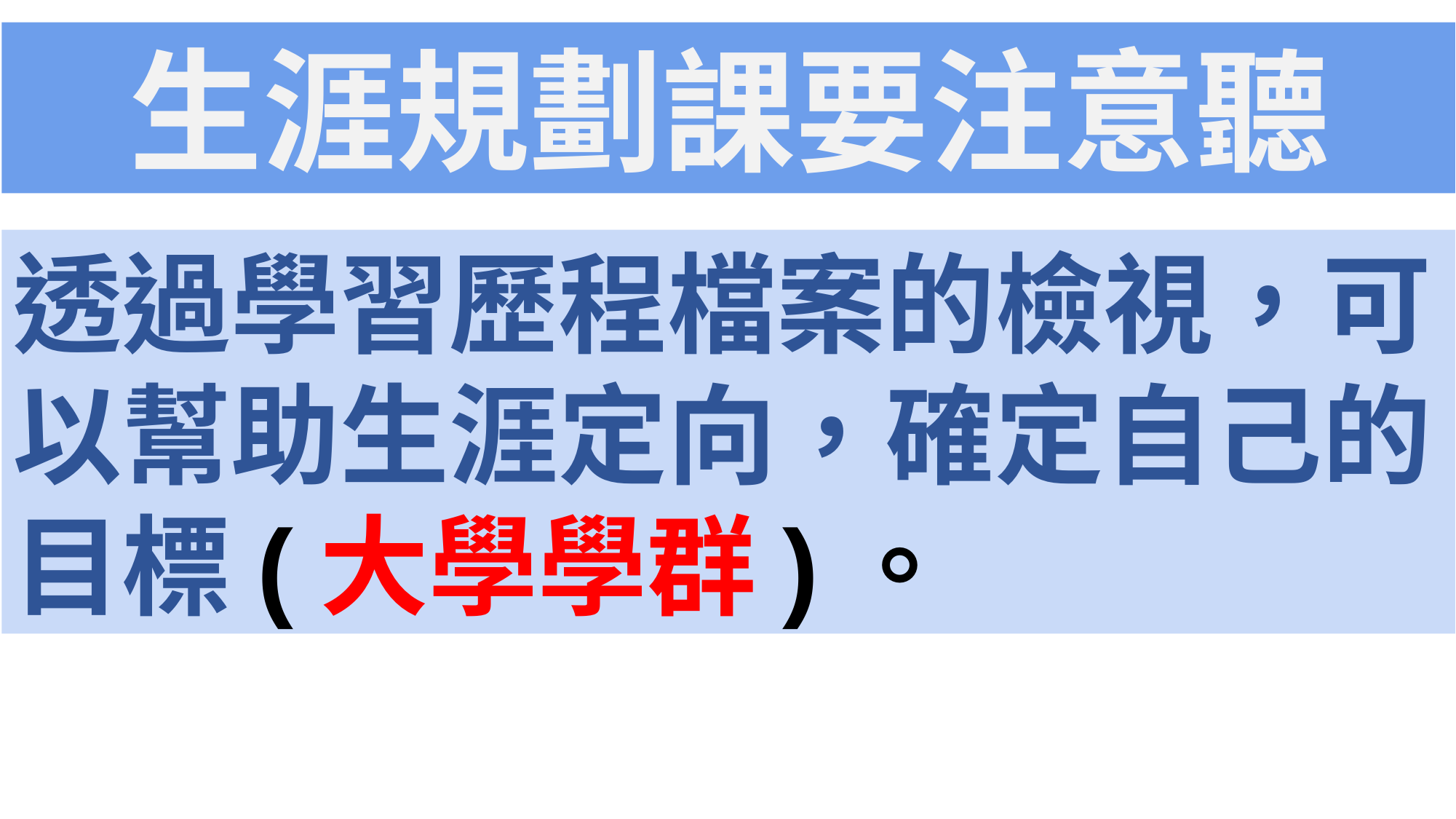

生涯規劃課要注意聽
透過學習歷程檔案的檢視，可以幫助生涯定向，確定自己的目標(大學學群)。